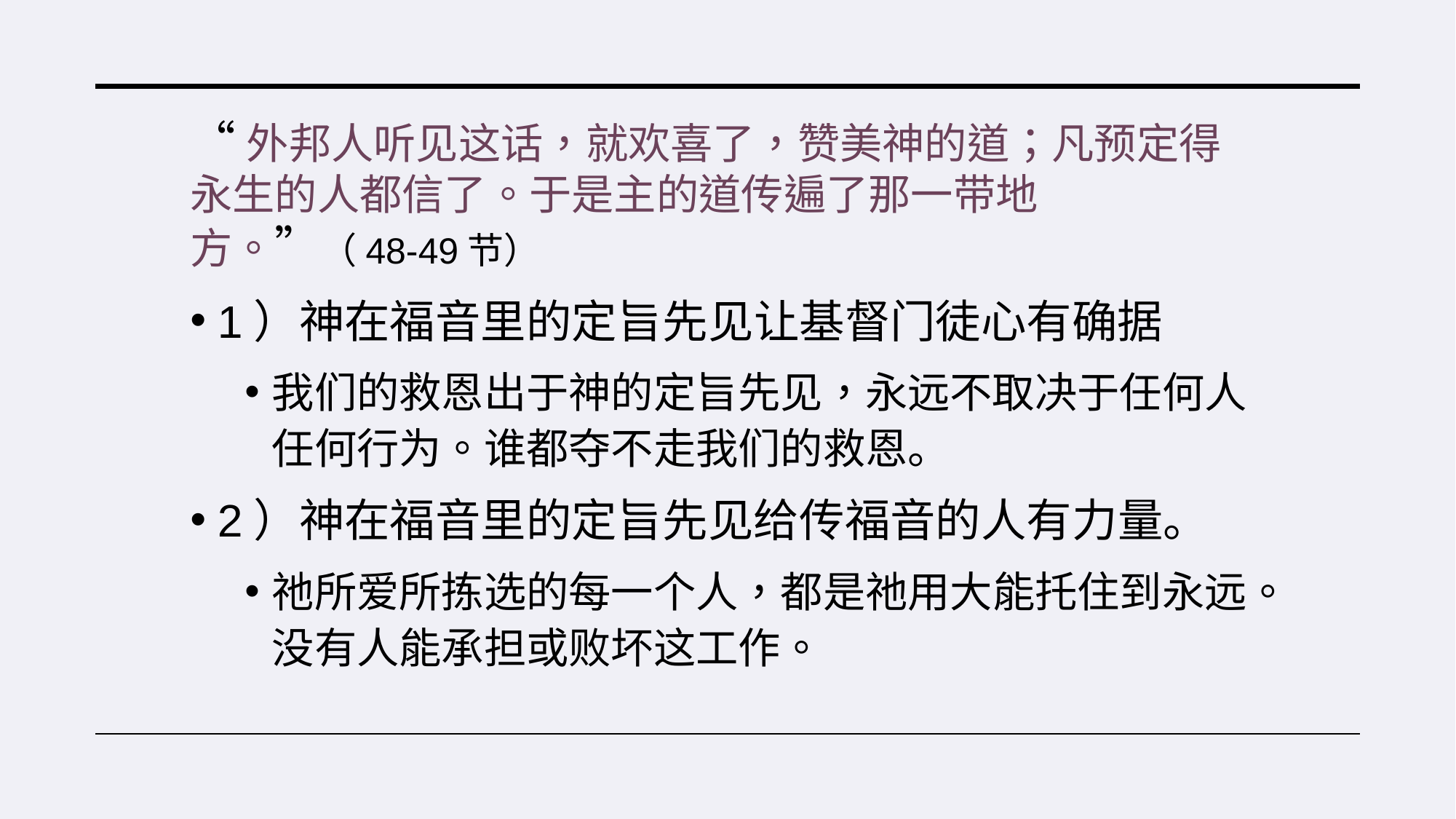

“外邦人听见这话，就欢喜了，赞美神的道；凡预定得永生的人都信了。于是主的道传遍了那一带地方。”（48-49节）
1）神在福音里的定旨先见让基督门徒心有确据
我们的救恩出于神的定旨先见，永远不取决于任何人任何行为。谁都夺不走我们的救恩。
2）神在福音里的定旨先见给传福音的人有力量。
祂所爱所拣选的每一个人，都是祂用大能托住到永远。没有人能承担或败坏这工作。